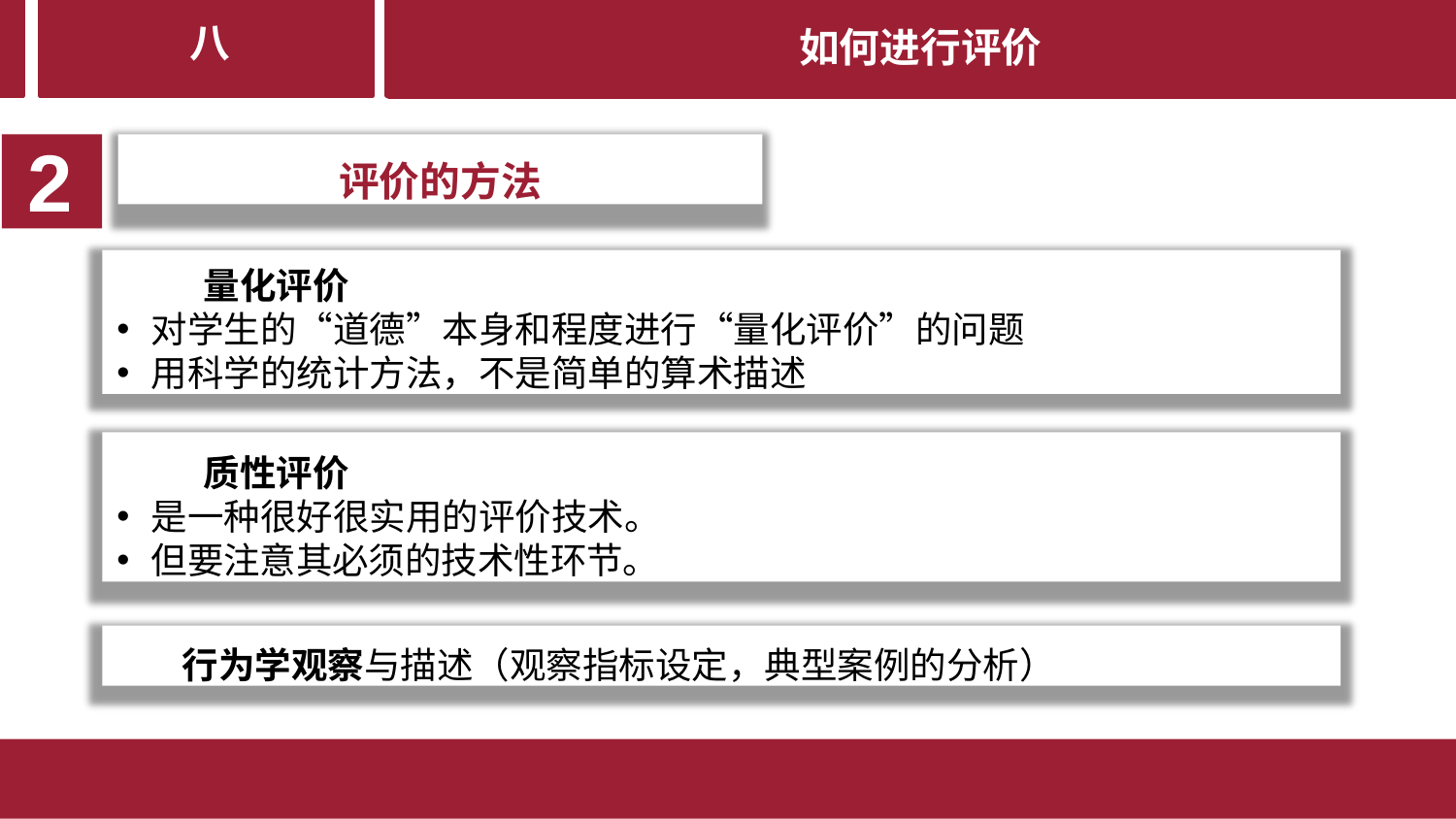

八
# 如何进行评价

2

评价的方法

量化评价
对学生的“道德”本身和程度进行“量化评价”的问题
用科学的统计方法，不是简单的算术描述

质性评价
是一种很好很实用的评价技术。
但要注意其必须的技术性环节。

行为学观察与描述（观察指标设定，典型案例的分析）